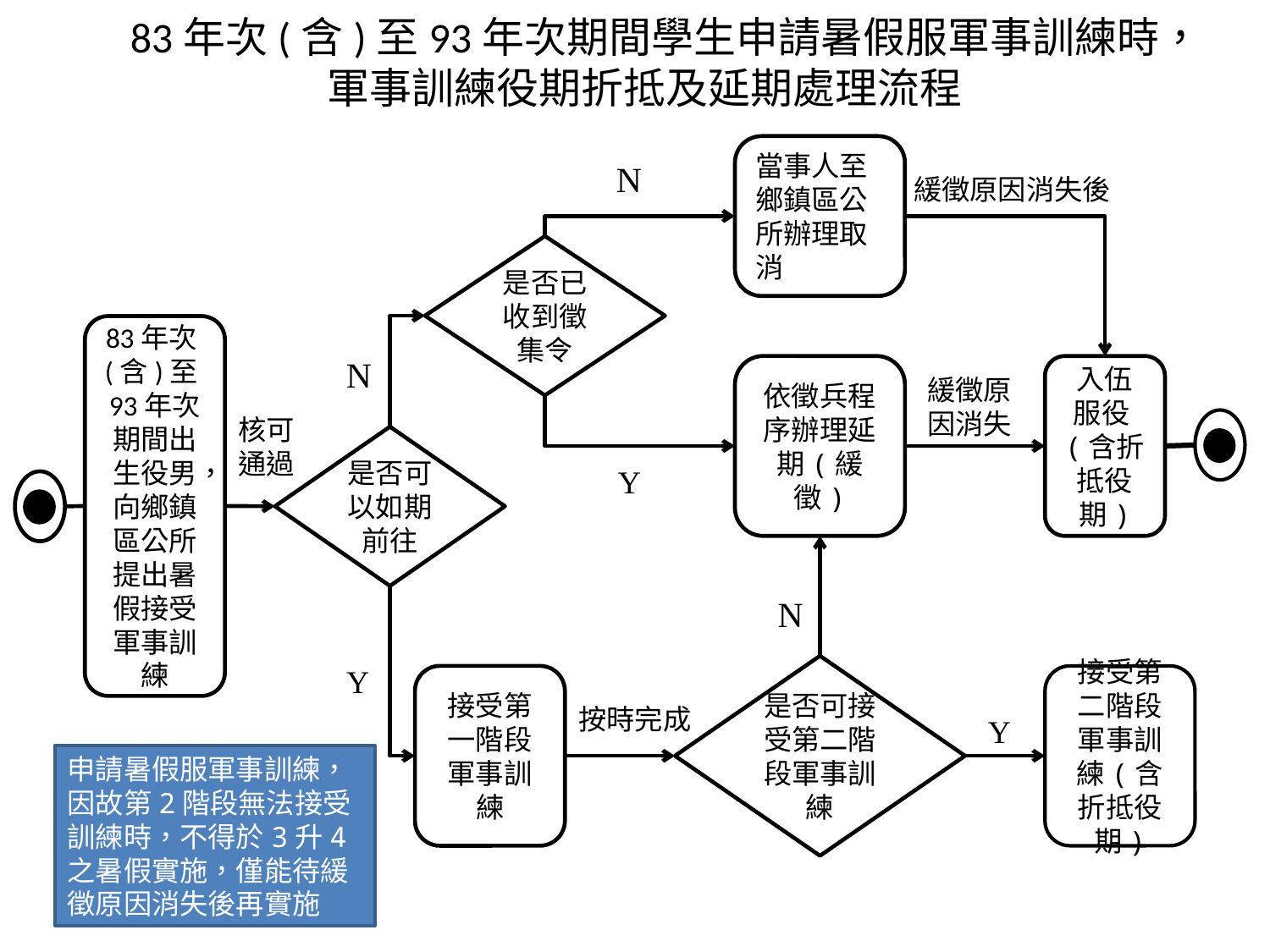

# 83年次(含)至93年次期間學生申請暑假服軍事訓練時，軍事訓練役期折抵及延期處理流程
當事人至鄉鎮區公所辦理取消
N
緩徵原因消失後
是否已收到徵集令
83年次(含)至93年次期間出生役男，向鄉鎮區公所提出暑假接受軍事訓練
N
依徵兵程序辦理延期(緩徵)
入伍服役(含折抵役期)
緩徵原因消失
核可
通過

是否可以如期前往
Y

N
Y
是否可接受第二階段軍事訓練
接受第一階段軍事訓練
接受第二階段軍事訓練(含折抵役期)
按時完成
Y
申請暑假服軍事訓練，因故第2階段無法接受訓練時，不得於3升4之暑假實施，僅能待緩徵原因消失後再實施